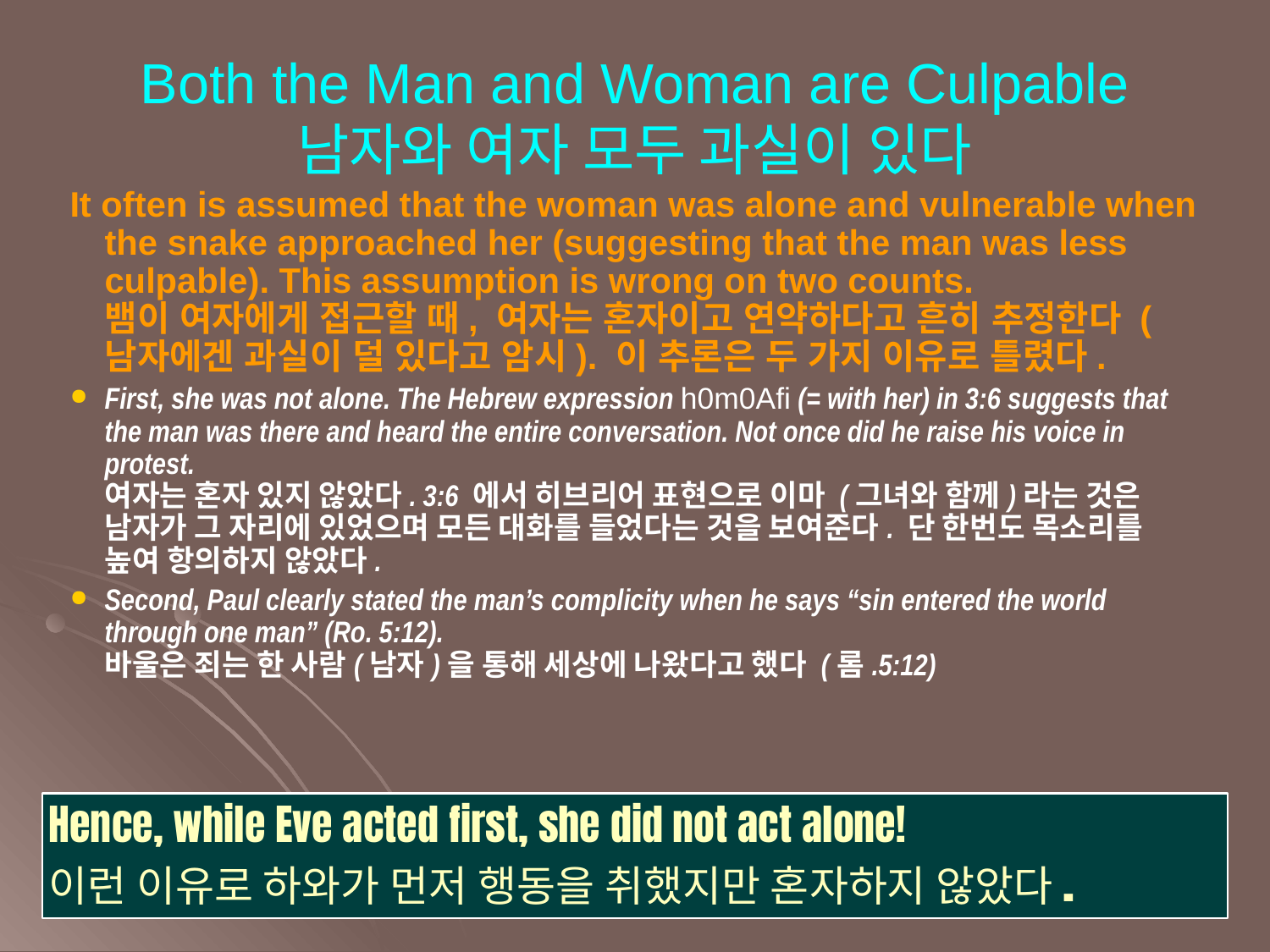

Both the Man and Woman are Culpable
남자와 여자 모두 과실이 있다
It often is assumed that the woman was alone and vulnerable when the snake approached her (suggesting that the man was less culpable). This assumption is wrong on two counts.
뱀이 여자에게 접근할 때, 여자는 혼자이고 연약하다고 흔히 추정한다 (남자에겐 과실이 덜 있다고 암시). 이 추론은 두 가지 이유로 틀렸다.
First, she was not alone. The Hebrew expression h0m0Afi (= with her) in 3:6 suggests that the man was there and heard the entire conversation. Not once did he raise his voice in protest.
여자는 혼자 있지 않았다. 3:6 에서 히브리어 표현으로 이마 (그녀와 함께)라는 것은 남자가 그 자리에 있었으며 모든 대화를 들었다는 것을 보여준다. 단 한번도 목소리를 높여 항의하지 않았다.
Second, Paul clearly stated the man’s complicity when he says “sin entered the world through one man” (Ro. 5:12).
바울은 죄는 한 사람(남자)을 통해 세상에 나왔다고 했다 (롬.5:12)
Hence, while Eve acted first, she did not act alone!
이런 이유로 하와가 먼저 행동을 취했지만 혼자하지 않았다.